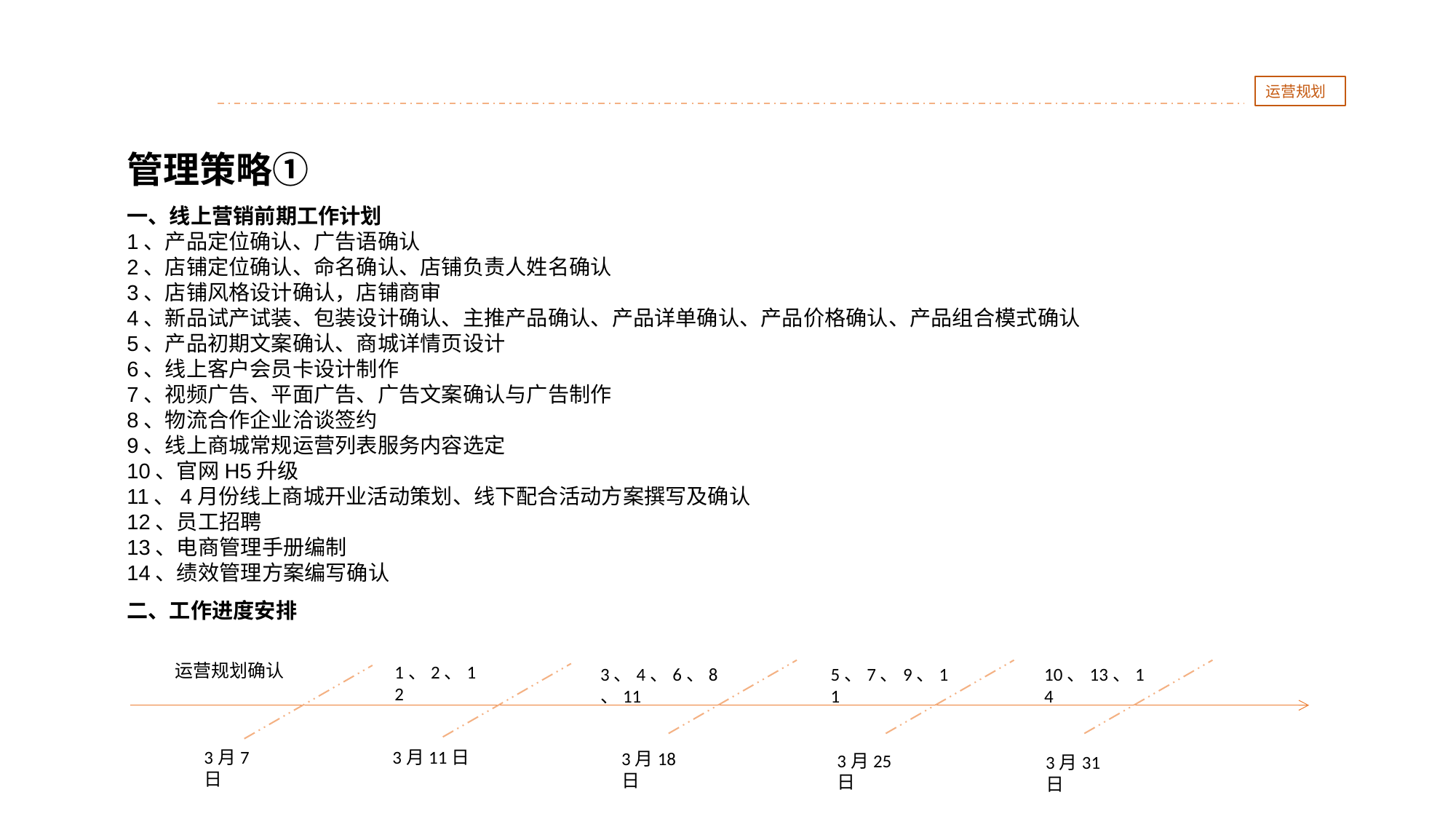

运营规划
管理策略①
一、线上营销前期工作计划
1、产品定位确认、广告语确认
2、店铺定位确认、命名确认、店铺负责人姓名确认
3、店铺风格设计确认，店铺商审
4、新品试产试装、包装设计确认、主推产品确认、产品详单确认、产品价格确认、产品组合模式确认
5、产品初期文案确认、商城详情页设计
6、线上客户会员卡设计制作
7、视频广告、平面广告、广告文案确认与广告制作
8、物流合作企业洽谈签约
9、线上商城常规运营列表服务内容选定
10、官网H5升级
11、4月份线上商城开业活动策划、线下配合活动方案撰写及确认
12、员工招聘
13、电商管理手册编制
14、绩效管理方案编写确认
二、工作进度安排
运营规划确认
1、2、12
3、4、6、8、11
5、7、9、11
10、13、14
3月7日
3月11日
3月18日
3月25日
3月31日